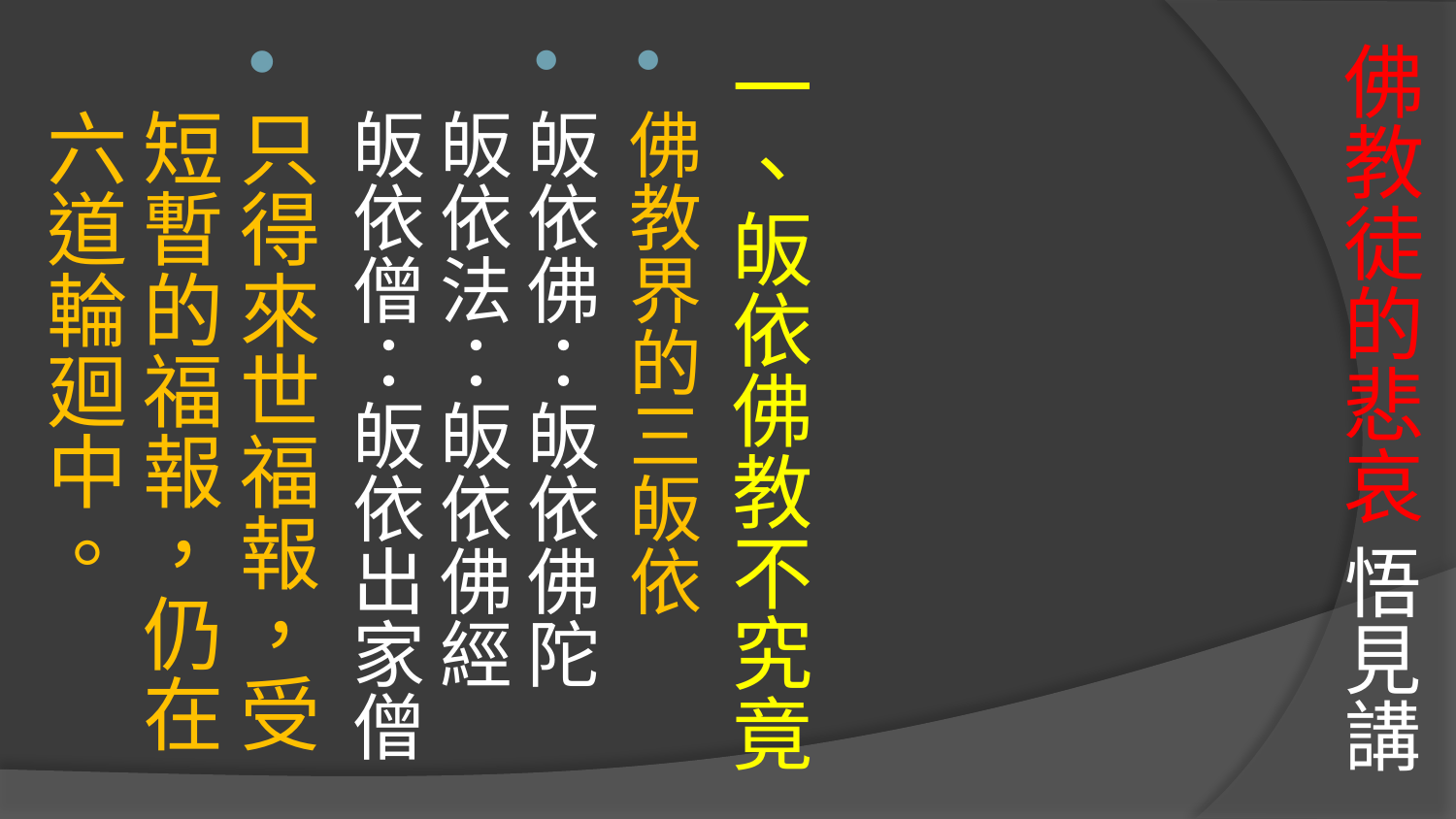

# 佛教徒的悲哀 悟見講
一、皈依佛教不究竟
佛教界的三皈依
皈依佛：皈依佛陀 
皈依法：皈依佛經 
皈依僧：皈依出家僧
只得來世福報，受短暫的福報，仍在六道輪廻中。